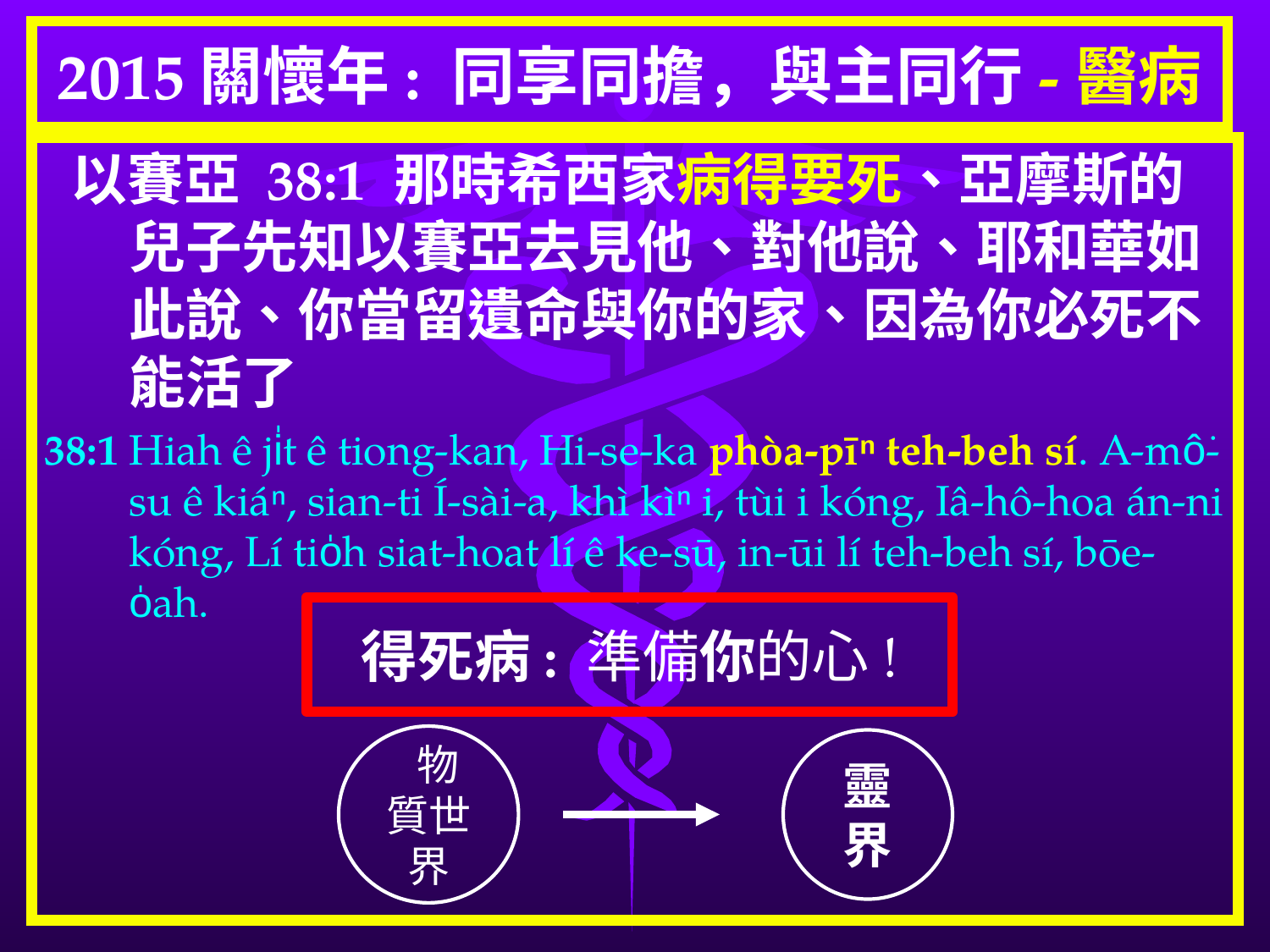

# 2015關懷年: 同享同擔，與主同行-醫病
 以賽亞 38:1 那時希西家病得要死、亞摩斯的兒子先知以賽亞去見他、對他說、耶和華如此說、你當留遺命與你的家、因為你必死不能活了
38:1 Hiah ê ji̍t ê tiong-kan, Hi-se-ka phòa-pīⁿ teh-beh sí. A-mô͘-su ê kiáⁿ, sian-ti Í-sài-a, khì kìⁿ i, tùi i kóng, Iâ-hô-hoa án-ni kóng, Lí tio̍h siat-hoat lí ê ke-sū, in-ūi lí teh-beh sí, bōe-o̍ah.

得死病: 準備你的心!
 物質世界
靈界